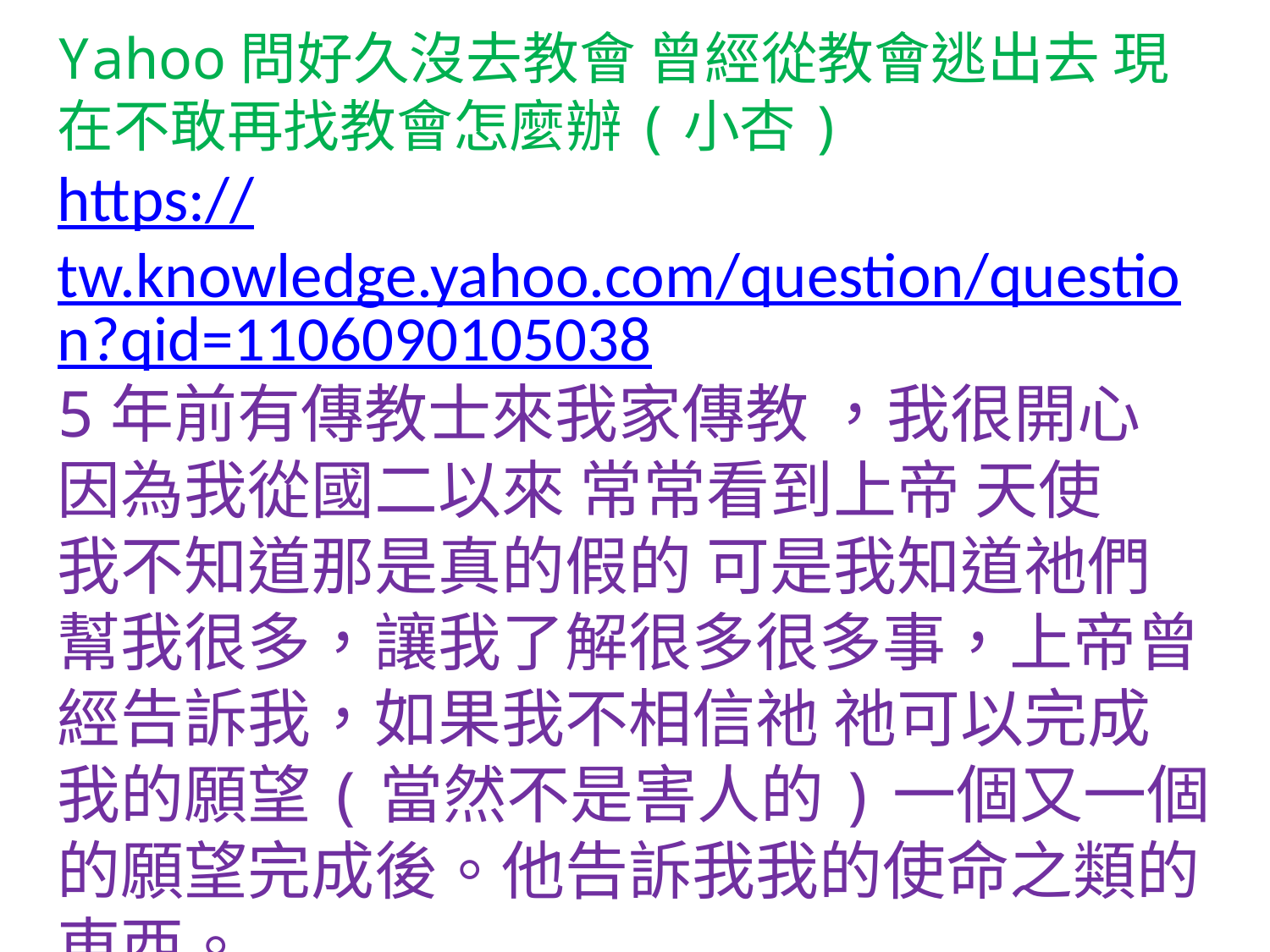

Yahoo問好久沒去教會 曾經從教會逃出去 現在不敢再找教會怎麼辦(小杏)
https://tw.knowledge.yahoo.com/question/question?qid=1106090105038
5年前有傳教士來我家傳教 ，我很開心 因為我從國二以來 常常看到上帝 天使
我不知道那是真的假的 可是我知道祂們幫我很多，讓我了解很多很多事，上帝曾經告訴我，如果我不相信祂 祂可以完成我的願望(當然不是害人的)一個又一個的願望完成後。他告訴我我的使命之類的東西。